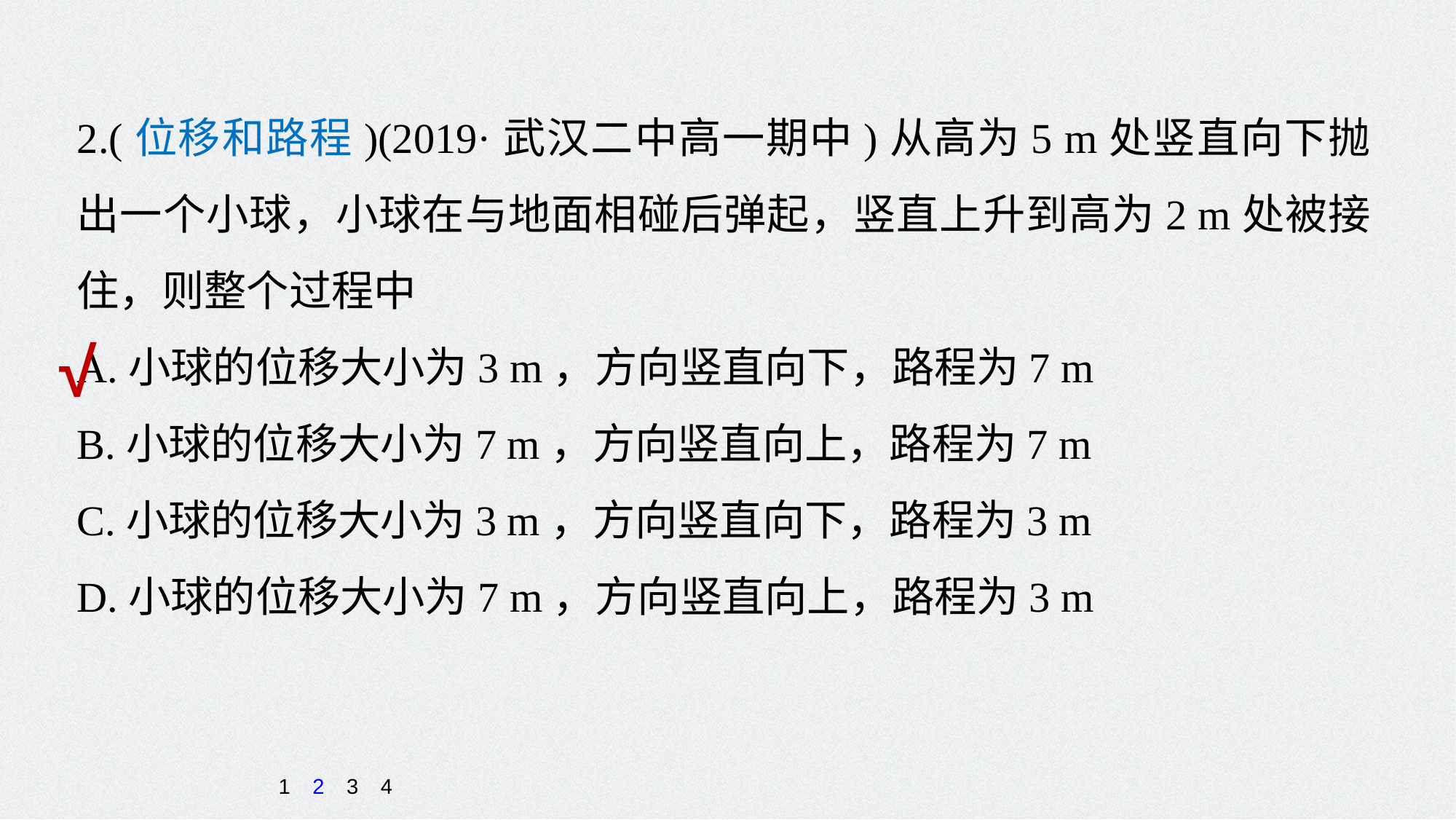

2.(位移和路程)(2019·武汉二中高一期中)从高为5 m处竖直向下抛出一个小球，小球在与地面相碰后弹起，竖直上升到高为2 m处被接住，则整个过程中
A.小球的位移大小为3 m，方向竖直向下，路程为7 m
B.小球的位移大小为7 m，方向竖直向上，路程为7 m
C.小球的位移大小为3 m，方向竖直向下，路程为3 m
D.小球的位移大小为7 m，方向竖直向上，路程为3 m
√
1
2
3
4